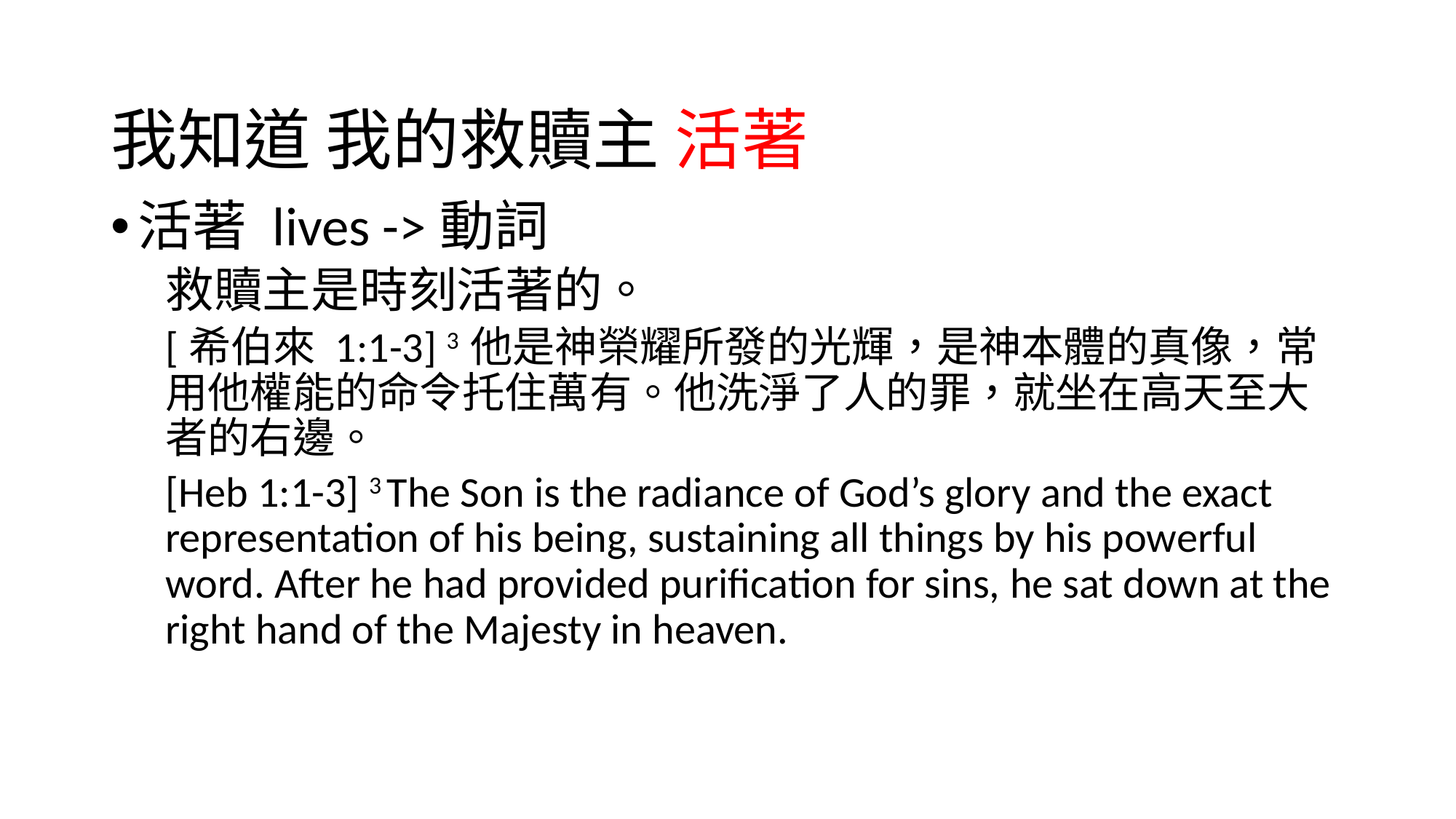

# 我知道 我的救贖主 活著
活著 lives ->動詞
救贖主是時刻活著的。
[希伯來 1:1-3] 3 他是神榮耀所發的光輝，是神本體的真像，常用他權能的命令托住萬有。他洗淨了人的罪，就坐在高天至大者的右邊。
[Heb 1:1-3] 3 The Son is the radiance of God’s glory and the exact representation of his being, sustaining all things by his powerful word. After he had provided purification for sins, he sat down at the right hand of the Majesty in heaven.